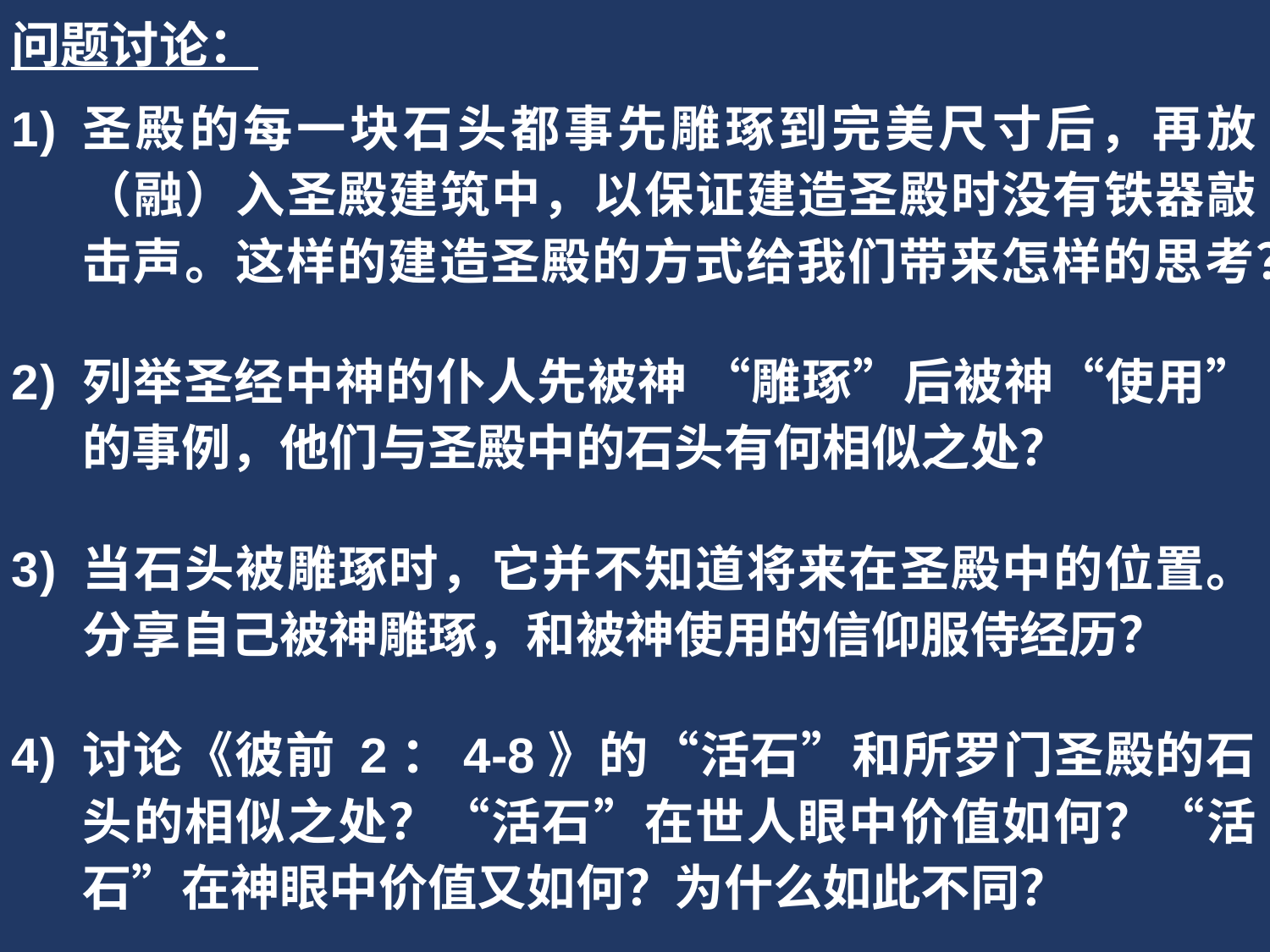

问题讨论：
圣殿的每一块石头都事先雕琢到完美尺寸后，再放（融）入圣殿建筑中，以保证建造圣殿时没有铁器敲击声。这样的建造圣殿的方式给我们带来怎样的思考？

列举圣经中神的仆人先被神 “雕琢”后被神“使用”的事例，他们与圣殿中的石头有何相似之处？

当石头被雕琢时，它并不知道将来在圣殿中的位置。分享自己被神雕琢，和被神使用的信仰服侍经历？

讨论《彼前 2：4-8》的“活石”和所罗门圣殿的石头的相似之处？“活石”在世人眼中价值如何？“活石”在神眼中价值又如何？为什么如此不同？